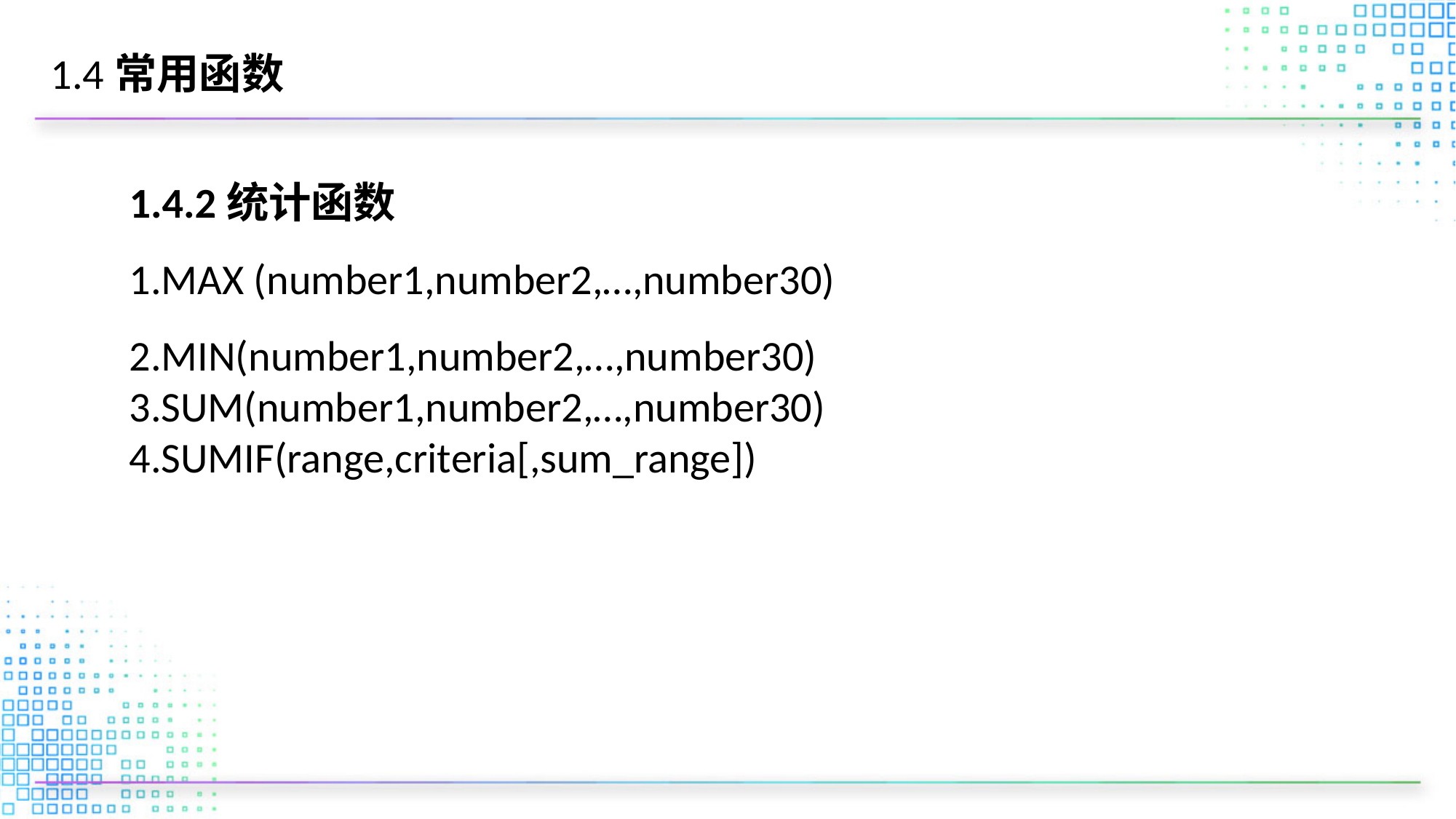

# 1.4常用函数
1.4.2统计函数
1.MAX (number1,number2,…,number30)
2.MIN(number1,number2,…,number30)
3.SUM(number1,number2,…,number30)
4.SUMIF(range,criteria[,sum_range])